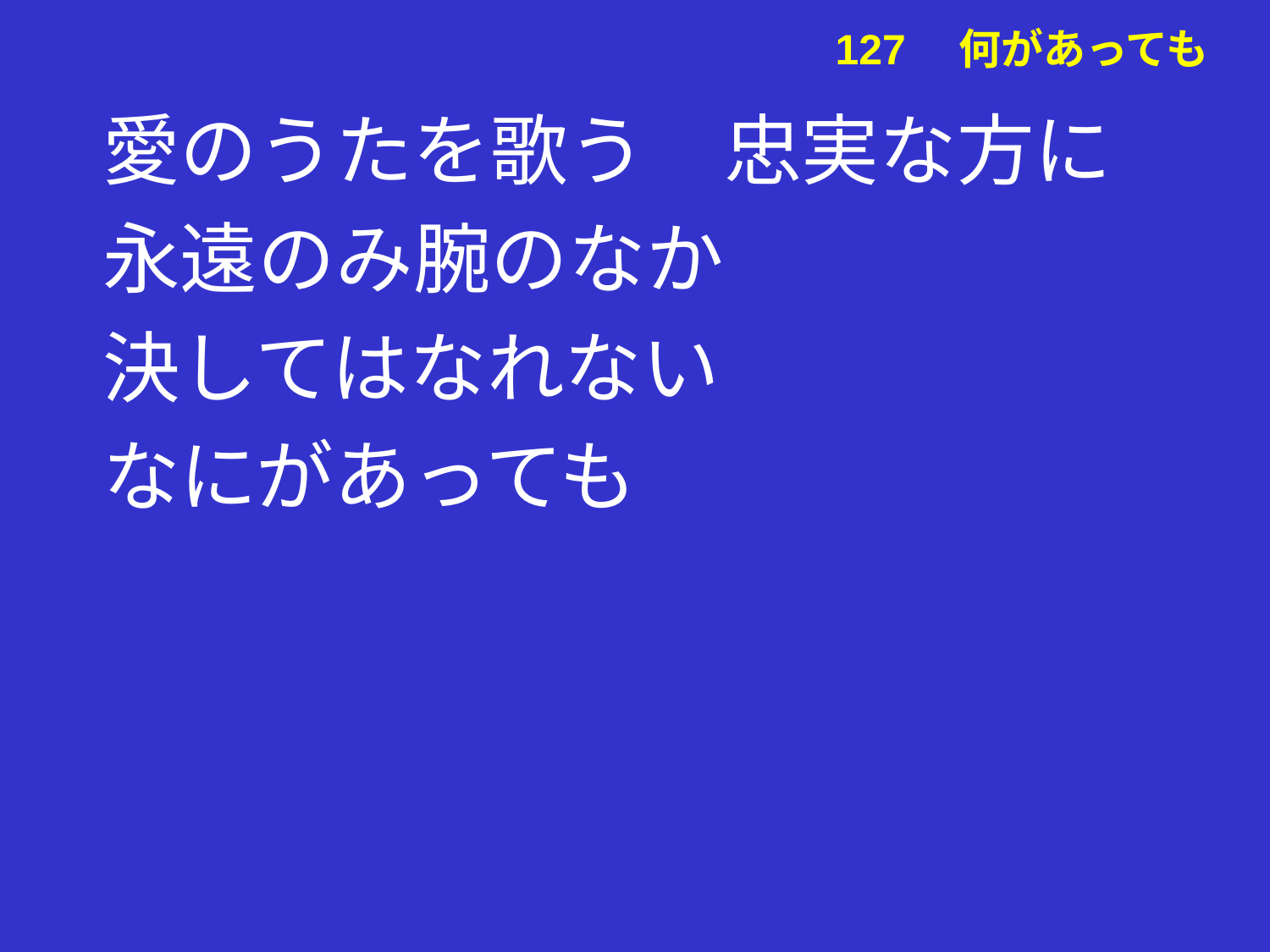

愛のうたを歌う　忠実な方に
永遠のみ腕のなか
決してはなれない
なにがあっても
# 127　何があっても